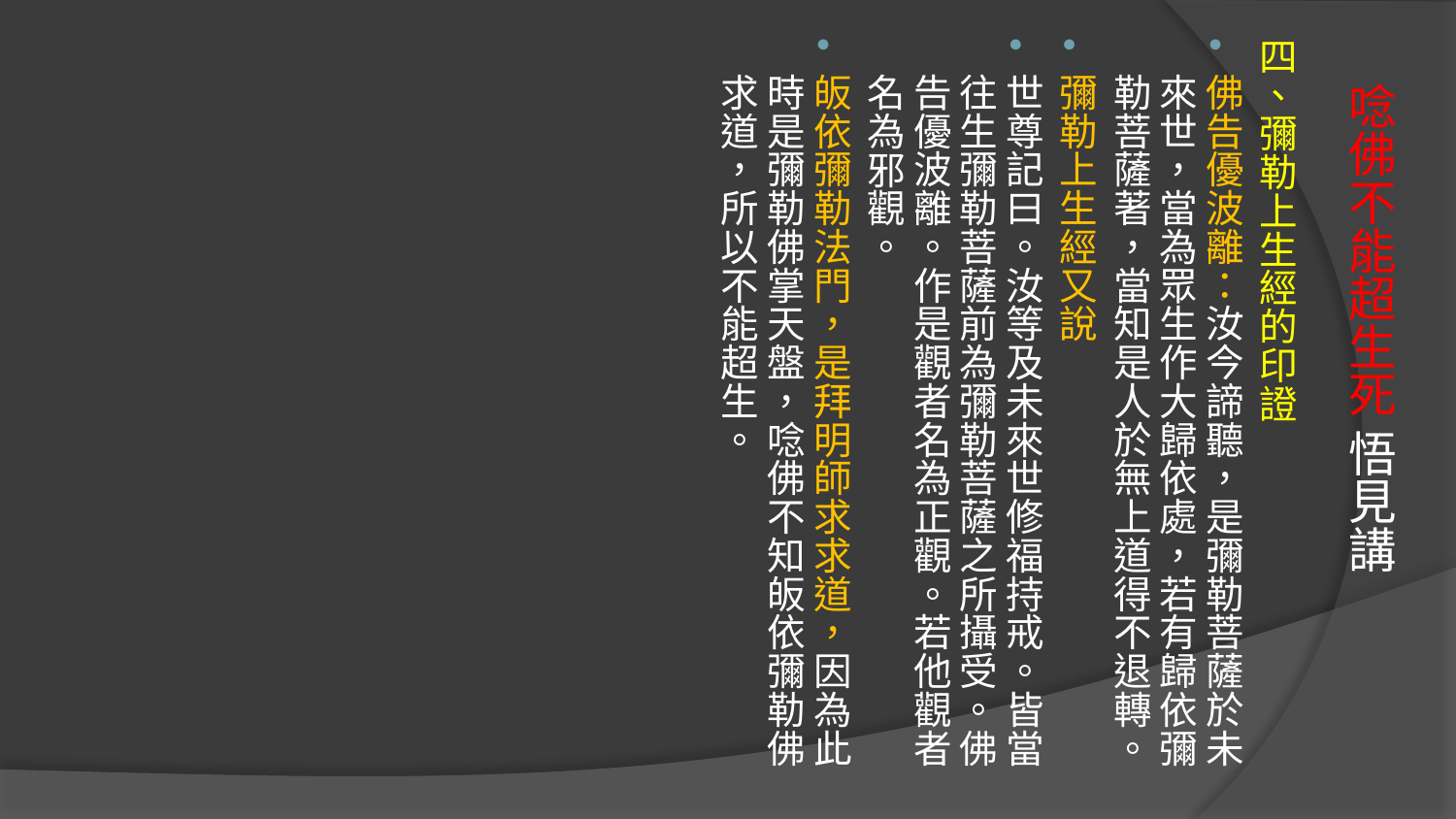

四、彌勒上生經的印證
佛告優波離：汝今諦聽，是彌勒菩薩於未來世，當為眾生作大歸依處，若有歸依彌勒菩薩著，當知是人於無上道得不退轉。
彌勒上生經又說
世尊記曰。汝等及未來世修福持戒。皆當往生彌勒菩薩前為彌勒菩薩之所攝受。佛告優波離。作是觀者名為正觀。若他觀者名為邪觀。
皈依彌勒法門，是拜明師求求道，因為此時是彌勒佛掌天盤，唸佛不知皈依彌勒佛求道，所以不能超生。

# 唸佛不能超生死 悟見講